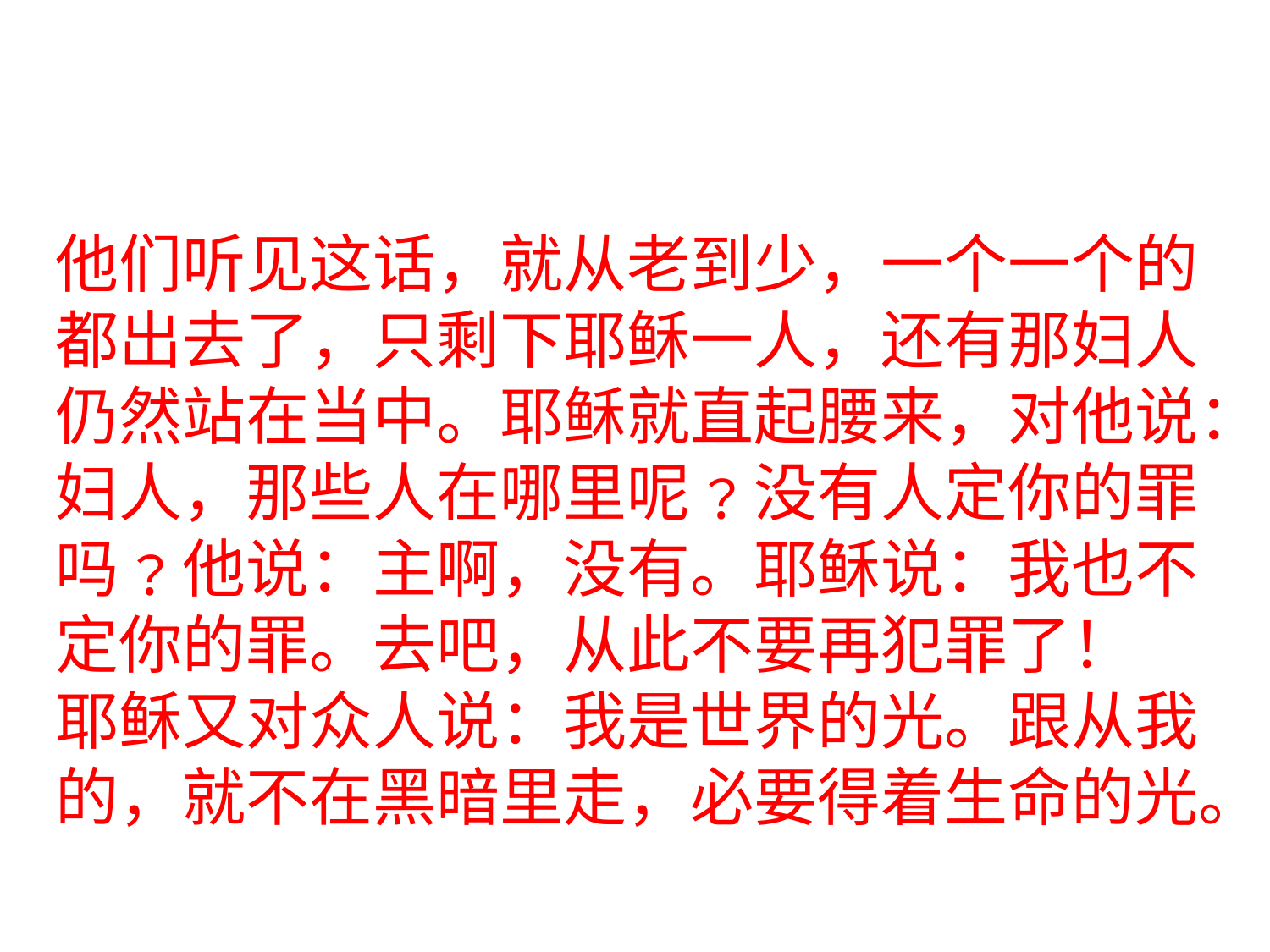

# 他们听见这话，就从老到少，一个一个的都出去了，只剩下耶稣一人，还有那妇人仍然站在当中。耶稣就直起腰来，对他说：妇人，那些人在哪里呢﹖没有人定你的罪吗﹖他说：主啊，没有。耶稣说：我也不定你的罪。去吧，从此不要再犯罪了！ 耶稣又对众人说：我是世界的光。跟从我的，就不在黑暗里走，必要得着生命的光。